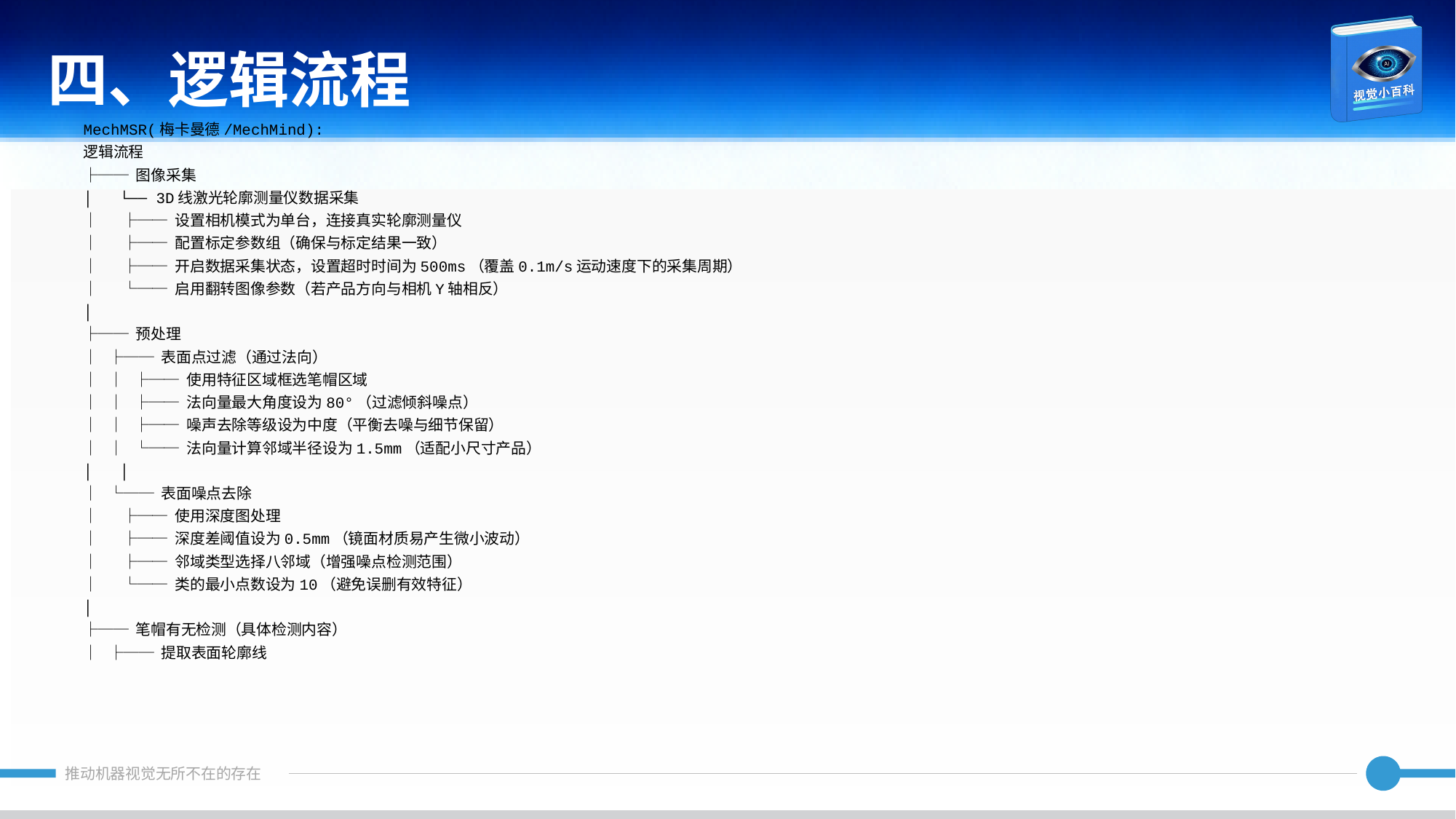

四、逻辑流程

MechMSR(梅卡曼德/MechMind):
逻辑流程
├── 图像采集
│   └── 3D线激光轮廓测量仪数据采集
│       ├── 设置相机模式为单台，连接真实轮廓测量仪
│       ├── 配置标定参数组（确保与标定结果一致）
│       ├── 开启数据采集状态，设置超时时间为500ms（覆盖0.1m/s运动速度下的采集周期）
│       └── 启用翻转图像参数（若产品方向与相机Y轴相反）
│
├── 预处理
│   ├── 表面点过滤（通过法向）
│   │   ├── 使用特征区域框选笔帽区域
│   │   ├── 法向量最大角度设为80°（过滤倾斜噪点）
│   │   ├── 噪声去除等级设为中度（平衡去噪与细节保留）
│   │   └── 法向量计算邻域半径设为1.5mm（适配小尺寸产品）
│   │
│   └── 表面噪点去除
│       ├── 使用深度图处理
│       ├── 深度差阈值设为0.5mm（镜面材质易产生微小波动）
│       ├── 邻域类型选择八邻域（增强噪点检测范围）
│       └── 类的最小点数设为10（避免误删有效特征）
│
├── 笔帽有无检测（具体检测内容）
│   ├── 提取表面轮廓线
9